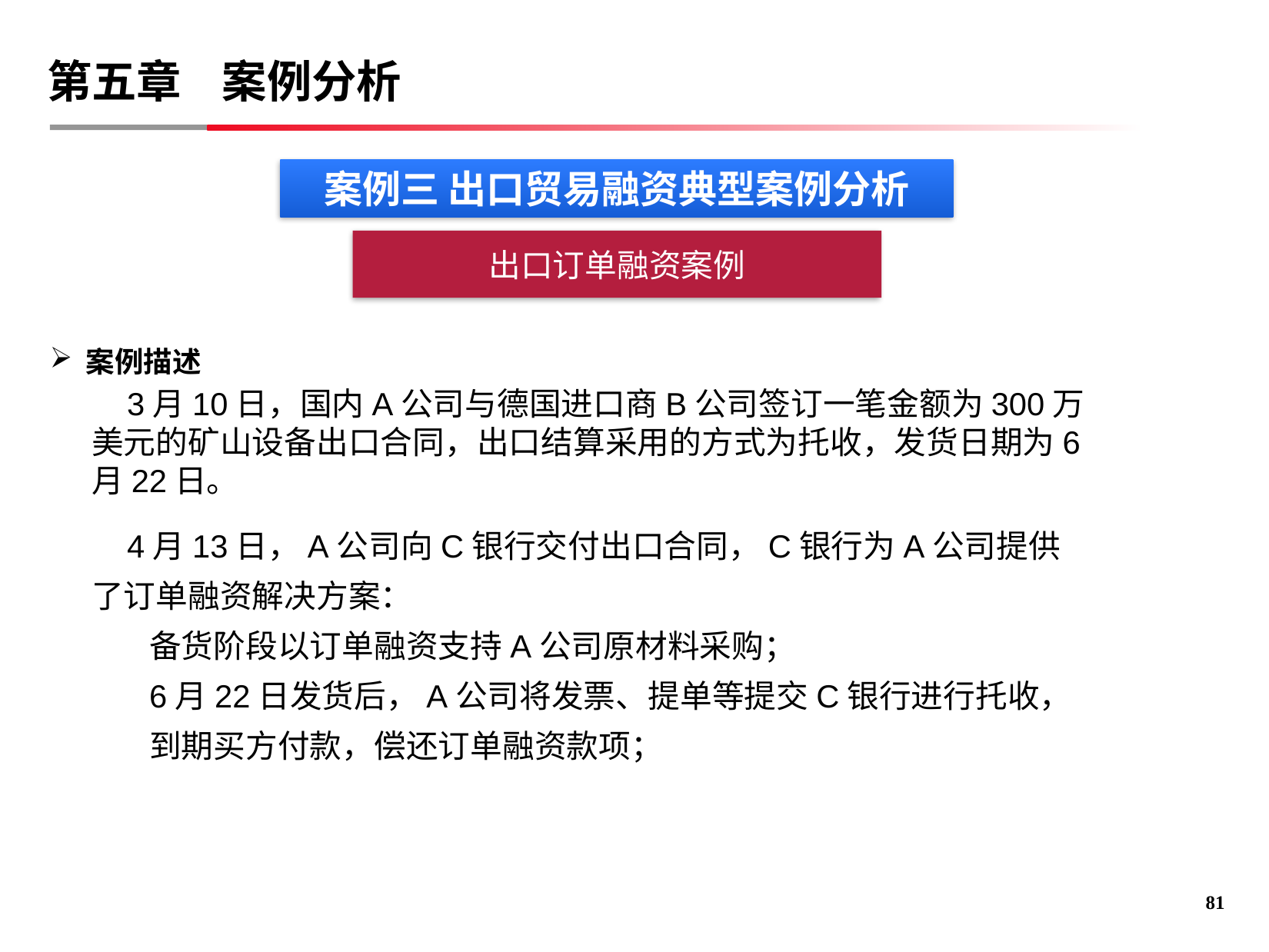

第五章    案例分析
案例三 出口贸易融资典型案例分析
出口订单融资案例
案例描述

    3月10日，国内A公司与德国进口商B公司签订一笔金额为300万美元的矿山设备出口合同，出口结算采用的方式为托收，发货日期为6月22日。

    4月13日，A公司向C银行交付出口合同，C银行为A公司提供了订单融资解决方案：
备货阶段以订单融资支持A公司原材料采购；
6月22日发货后，A公司将发票、提单等提交C银行进行托收，到期买方付款，偿还订单融资款项；

81